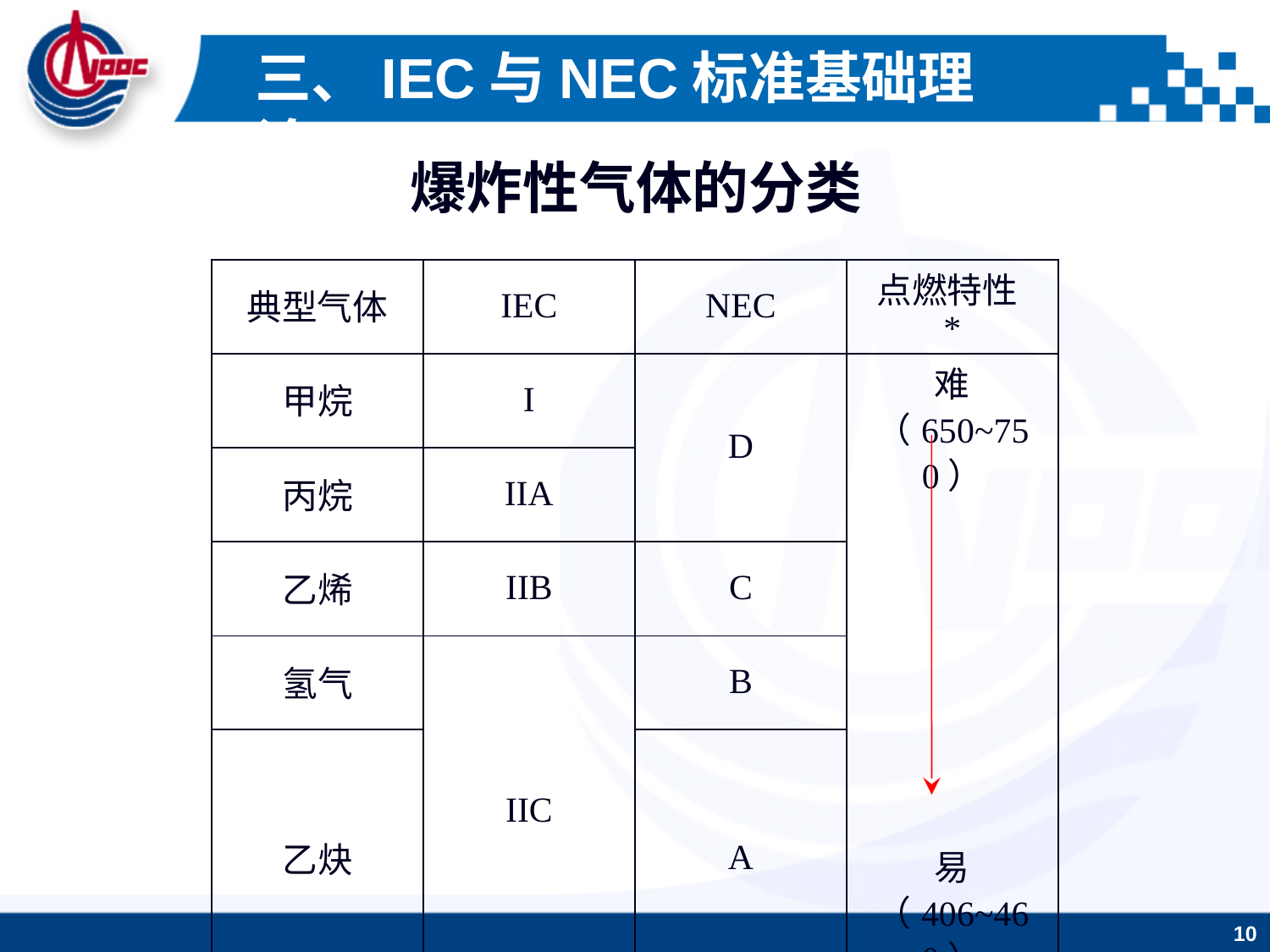

三、IEC与NEC标准基础理论
爆炸性气体的分类
| 典型气体 | IEC | NEC | 点燃特性\* |
| --- | --- | --- | --- |
| 甲烷 | I | D | 难（650~750） 易（406~460） |
| 丙烷 | IIA |  |  |
| 乙烯 | IIB | C |  |
| 氢气 | IIC | B |  |
| 乙炔 |  | A |  |